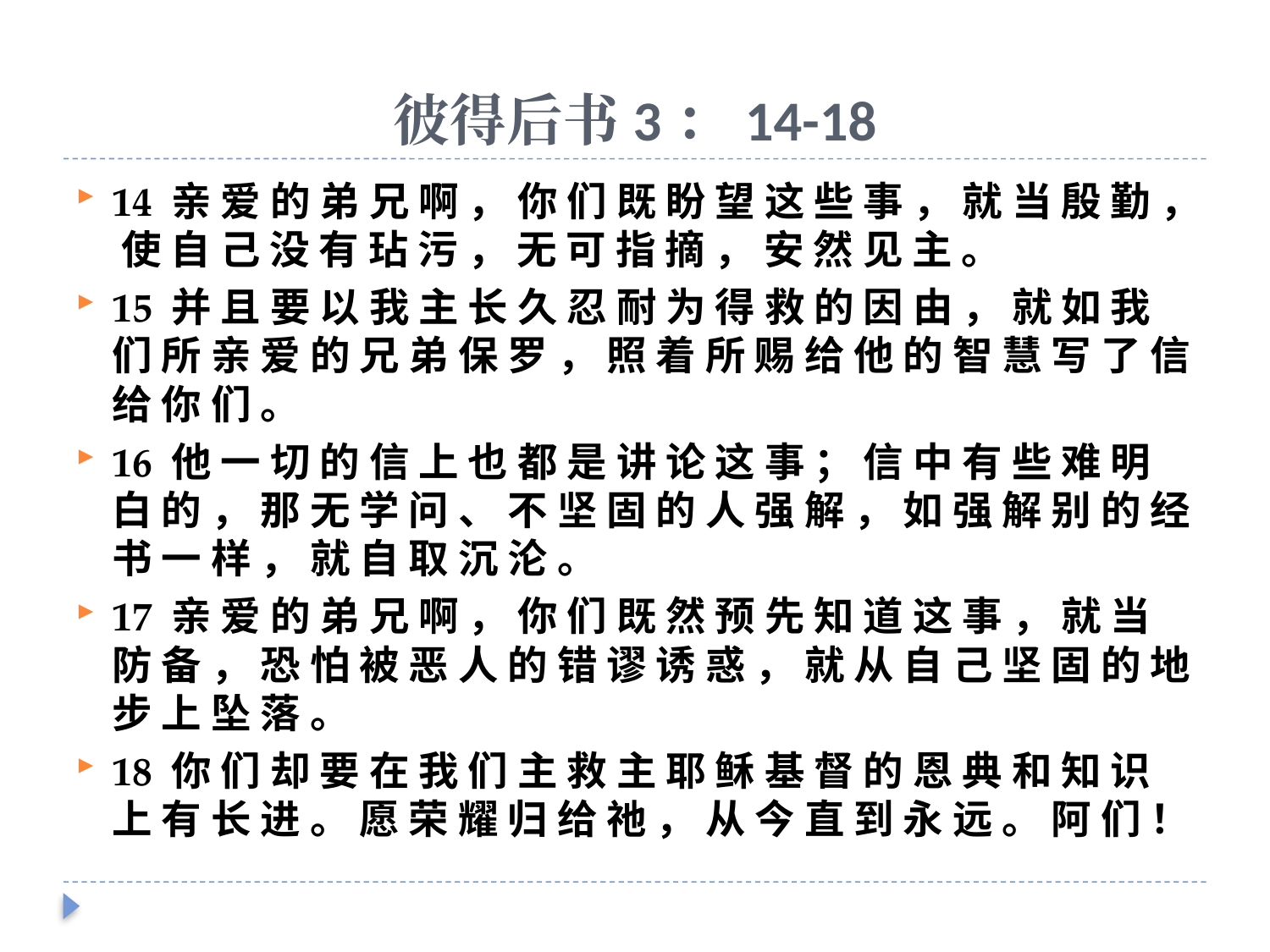

# 彼得后书3：14-18
14 亲 爱 的 弟 兄 啊 ， 你 们 既 盼 望 这 些 事 ， 就 当 殷 勤 ， 使 自 己 没 有 玷 污 ， 无 可 指 摘 ， 安 然 见 主 。
15 并 且 要 以 我 主 长 久 忍 耐 为 得 救 的 因 由 ， 就 如 我 们 所 亲 爱 的 兄 弟 保 罗 ， 照 着 所 赐 给 他 的 智 慧 写 了 信 给 你 们 。
16 他 一 切 的 信 上 也 都 是 讲 论 这 事 ； 信 中 有 些 难 明 白 的 ， 那 无 学 问 、 不 坚 固 的 人 强 解 ， 如 强 解 别 的 经 书 一 样 ， 就 自 取 沉 沦 。
17 亲 爱 的 弟 兄 啊 ， 你 们 既 然 预 先 知 道 这 事 ， 就 当 防 备 ， 恐 怕 被 恶 人 的 错 谬 诱 惑 ， 就 从 自 己 坚 固 的 地 步 上 坠 落 。
18 你 们 却 要 在 我 们 主 救 主 耶 稣 基 督 的 恩 典 和 知 识 上 有 长 进 。 愿 荣 耀 归 给 祂 ， 从 今 直 到 永 远 。 阿 们 ！